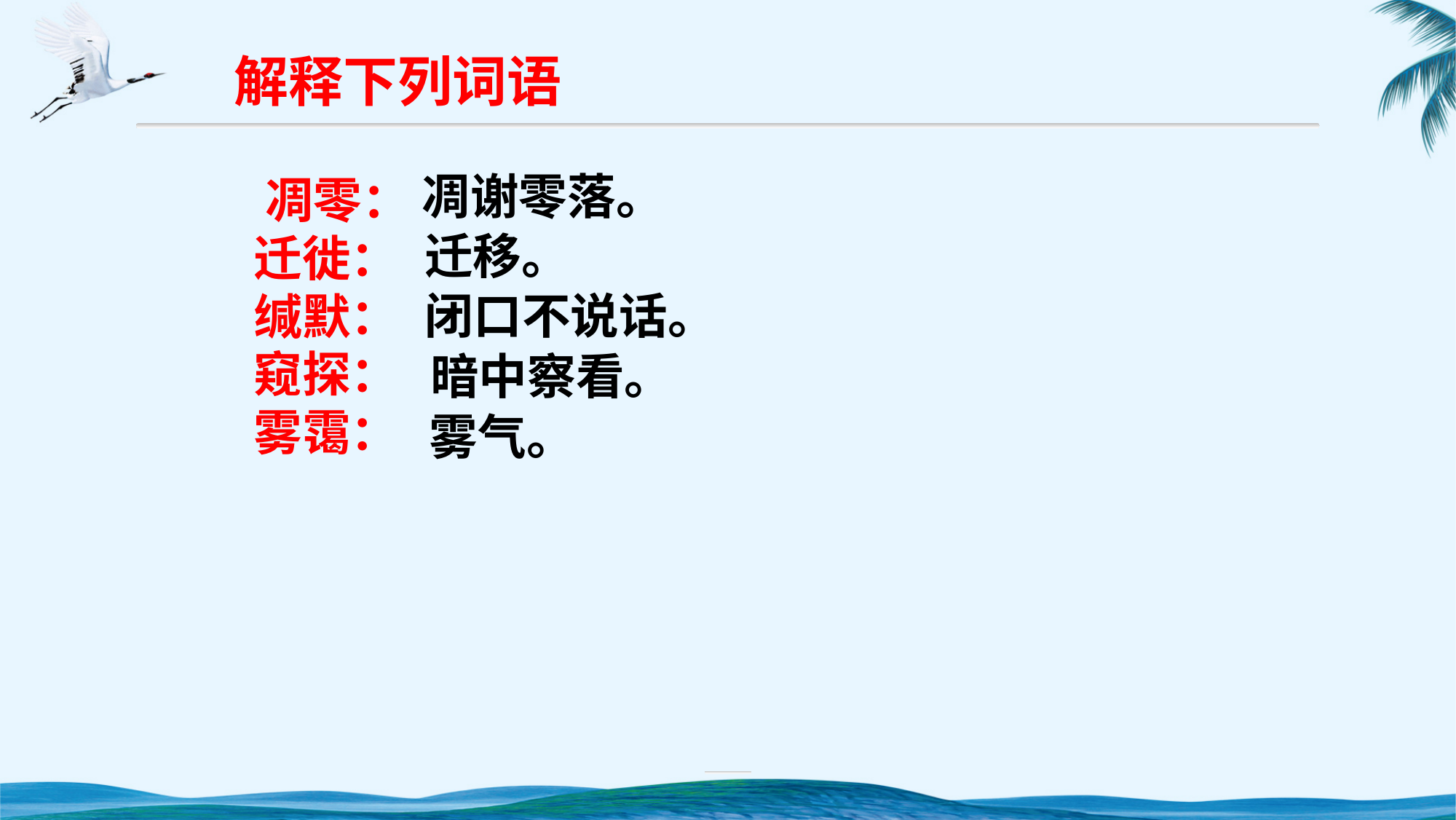

解释下列词语
凋谢零落。
  凋零：
  迁徙：
  缄默：
  窥探：
  雾霭：
迁移。
闭口不说话。
暗中察看。
雾气。